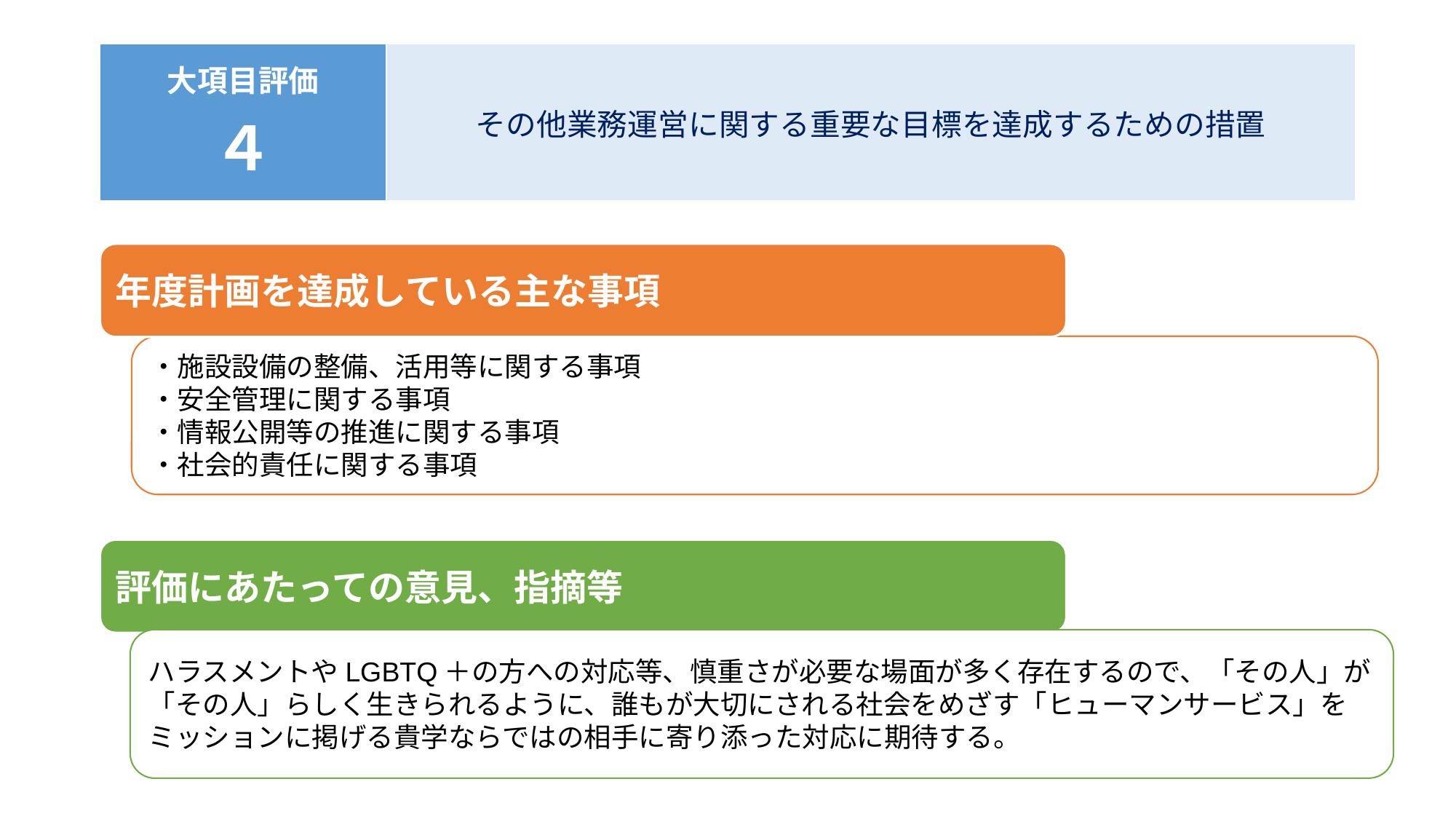

#
| 大項目評価 ４ | その他業務運営に関する重要な目標を達成するための措置 |
| --- | --- |
年度計画を達成している主な事項
・施設設備の整備、活用等に関する事項
・安全管理に関する事項
・情報公開等の推進に関する事項
・社会的責任に関する事項
評価にあたっての意見、指摘等
ハラスメントやLGBTQ＋の方への対応等、慎重さが必要な場面が多く存在するので、「その人」が「その人」らしく生きられるように、誰もが大切にされる社会をめざす「ヒューマンサービス」をミッションに掲げる貴学ならではの相手に寄り添った対応に期待する。